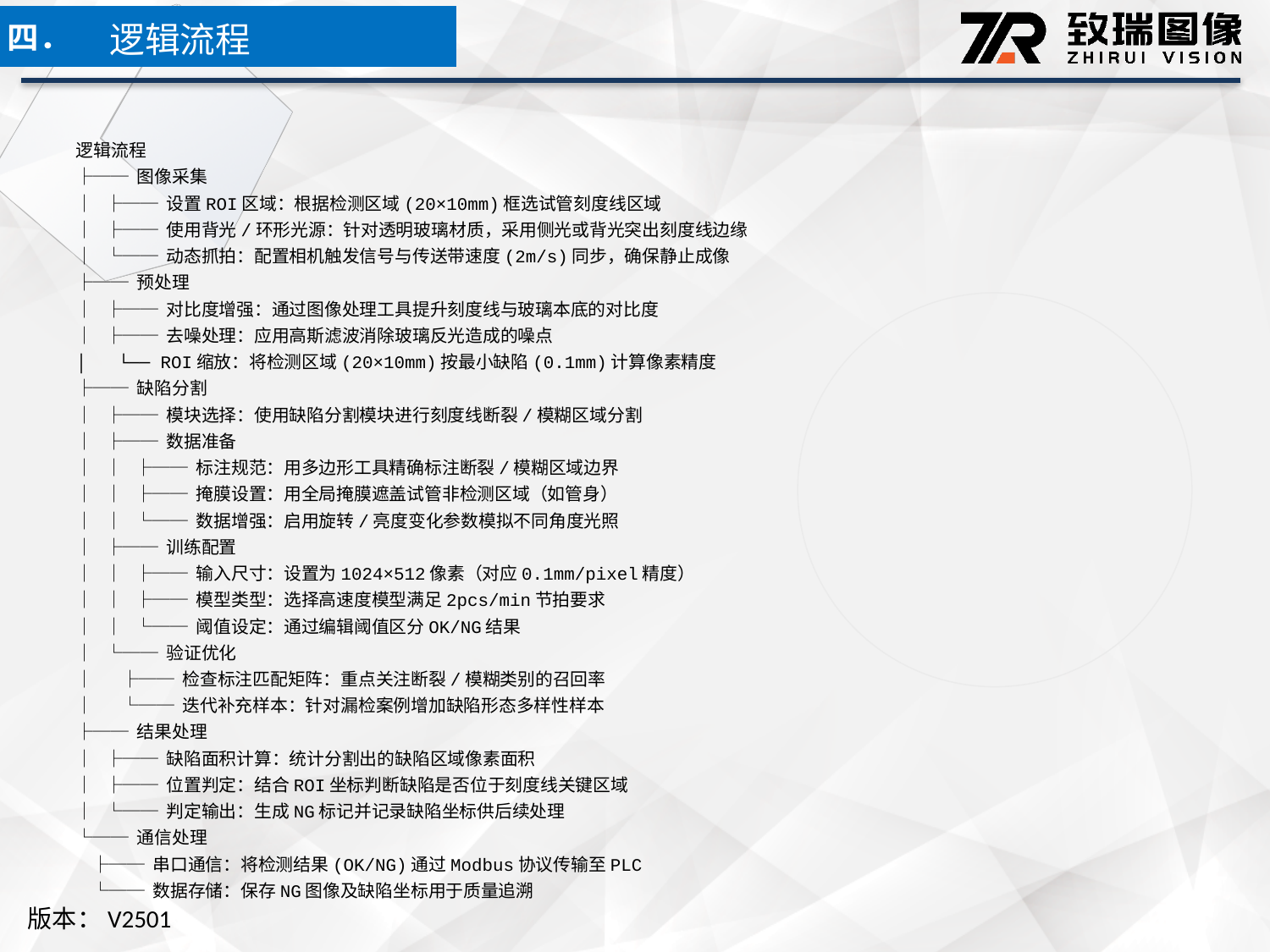

逻辑流程
四．

逻辑流程
├── 图像采集
│   ├── 设置ROI区域：根据检测区域(20×10mm)框选试管刻度线区域
│   ├── 使用背光/环形光源：针对透明玻璃材质，采用侧光或背光突出刻度线边缘
│   └── 动态抓拍：配置相机触发信号与传送带速度(2m/s)同步，确保静止成像
├── 预处理
│   ├── 对比度增强：通过图像处理工具提升刻度线与玻璃本底的对比度
│   ├── 去噪处理：应用高斯滤波消除玻璃反光造成的噪点
│   └── ROI缩放：将检测区域(20×10mm)按最小缺陷(0.1mm)计算像素精度
├── 缺陷分割
│   ├── 模块选择：使用缺陷分割模块进行刻度线断裂/模糊区域分割
│   ├── 数据准备
│   │   ├── 标注规范：用多边形工具精确标注断裂/模糊区域边界
│   │   ├── 掩膜设置：用全局掩膜遮盖试管非检测区域（如管身）
│   │   └── 数据增强：启用旋转/亮度变化参数模拟不同角度光照
│   ├── 训练配置
│   │   ├── 输入尺寸：设置为1024×512像素（对应0.1mm/pixel精度）
│   │   ├── 模型类型：选择高速度模型满足2pcs/min节拍要求
│   │   └── 阈值设定：通过编辑阈值区分OK/NG结果
│   └── 验证优化
│       ├── 检查标注匹配矩阵：重点关注断裂/模糊类别的召回率
│       └── 迭代补充样本：针对漏检案例增加缺陷形态多样性样本
├── 结果处理
│   ├── 缺陷面积计算：统计分割出的缺陷区域像素面积
│   ├── 位置判定：结合ROI坐标判断缺陷是否位于刻度线关键区域
│   └── 判定输出：生成NG标记并记录缺陷坐标供后续处理
└── 通信处理
    ├── 串口通信：将检测结果(OK/NG)通过Modbus协议传输至PLC
    └── 数据存储：保存NG图像及缺陷坐标用于质量追溯